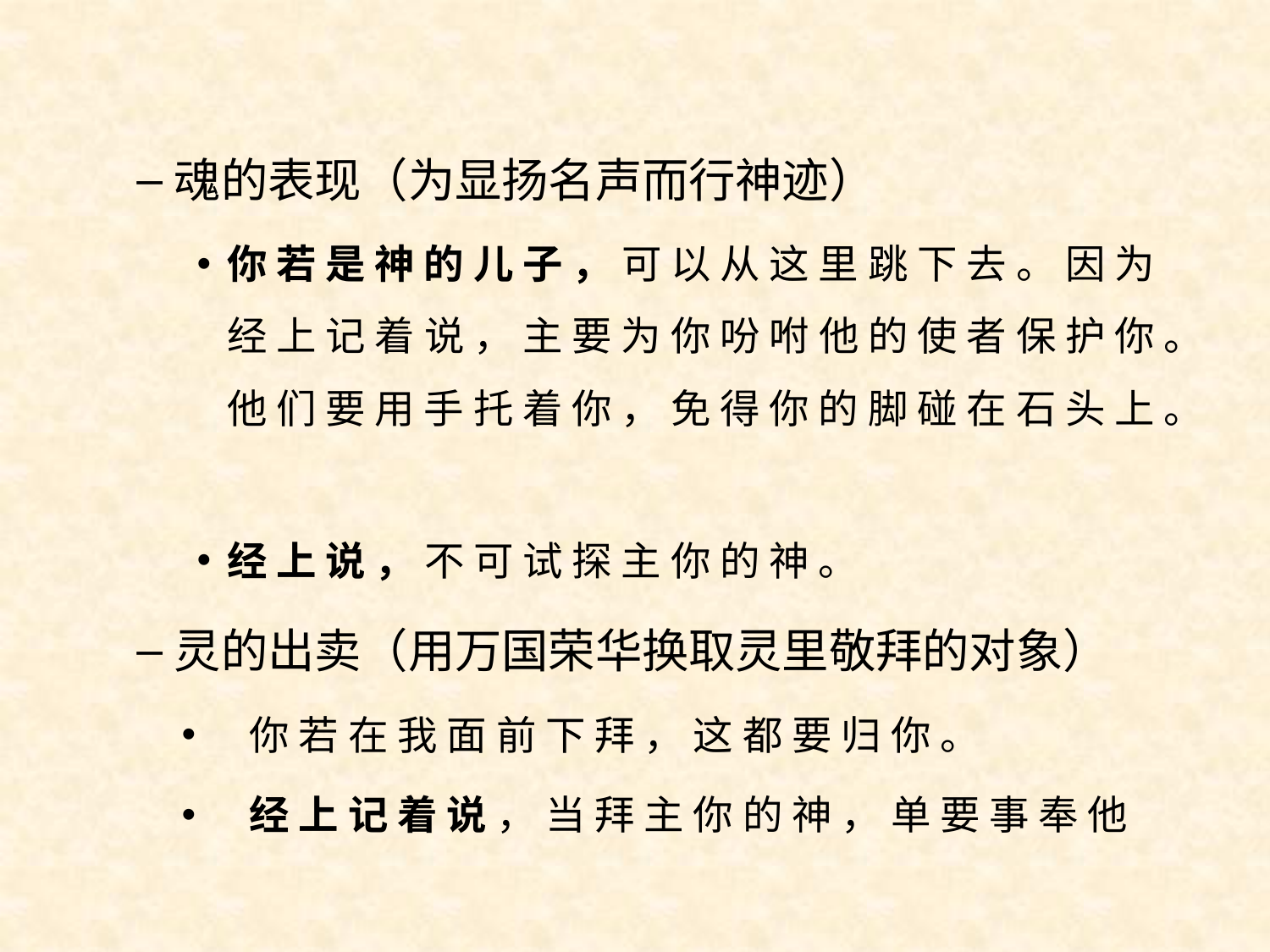

魂的表现（为显扬名声而行神迹）
你 若 是 神 的 儿 子 ， 可 以 从 这 里 跳 下 去 。 因 为 经 上 记 着 说 ， 主 要 为 你 吩 咐 他 的 使 者 保 护 你 。他 们 要 用 手 托 着 你 ， 免 得 你 的 脚 碰 在 石 头 上 。
经 上 说 ， 不 可 试 探 主 你 的 神 。
灵的出卖（用万国荣华换取灵里敬拜的对象）
你 若 在 我 面 前 下 拜 ， 这 都 要 归 你 。
经 上 记 着 说 ， 当 拜 主 你 的 神 ， 单 要 事 奉 他